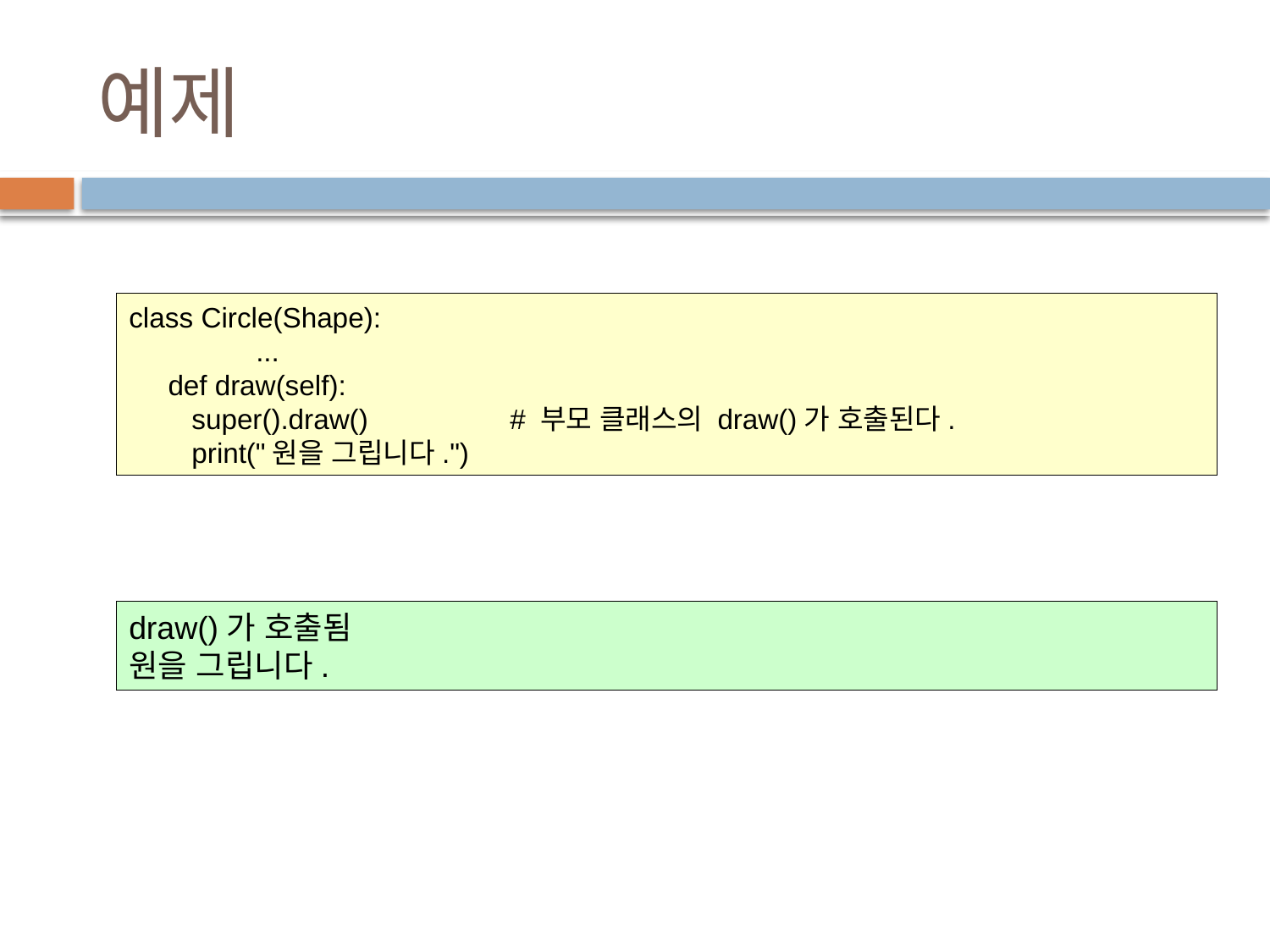

# 예제
class Circle(Shape):
	...
     def draw(self):
        super().draw()		# 부모 클래스의 draw()가 호출된다.
        print("원을 그립니다.")
draw()가 호출됨
원을 그립니다.